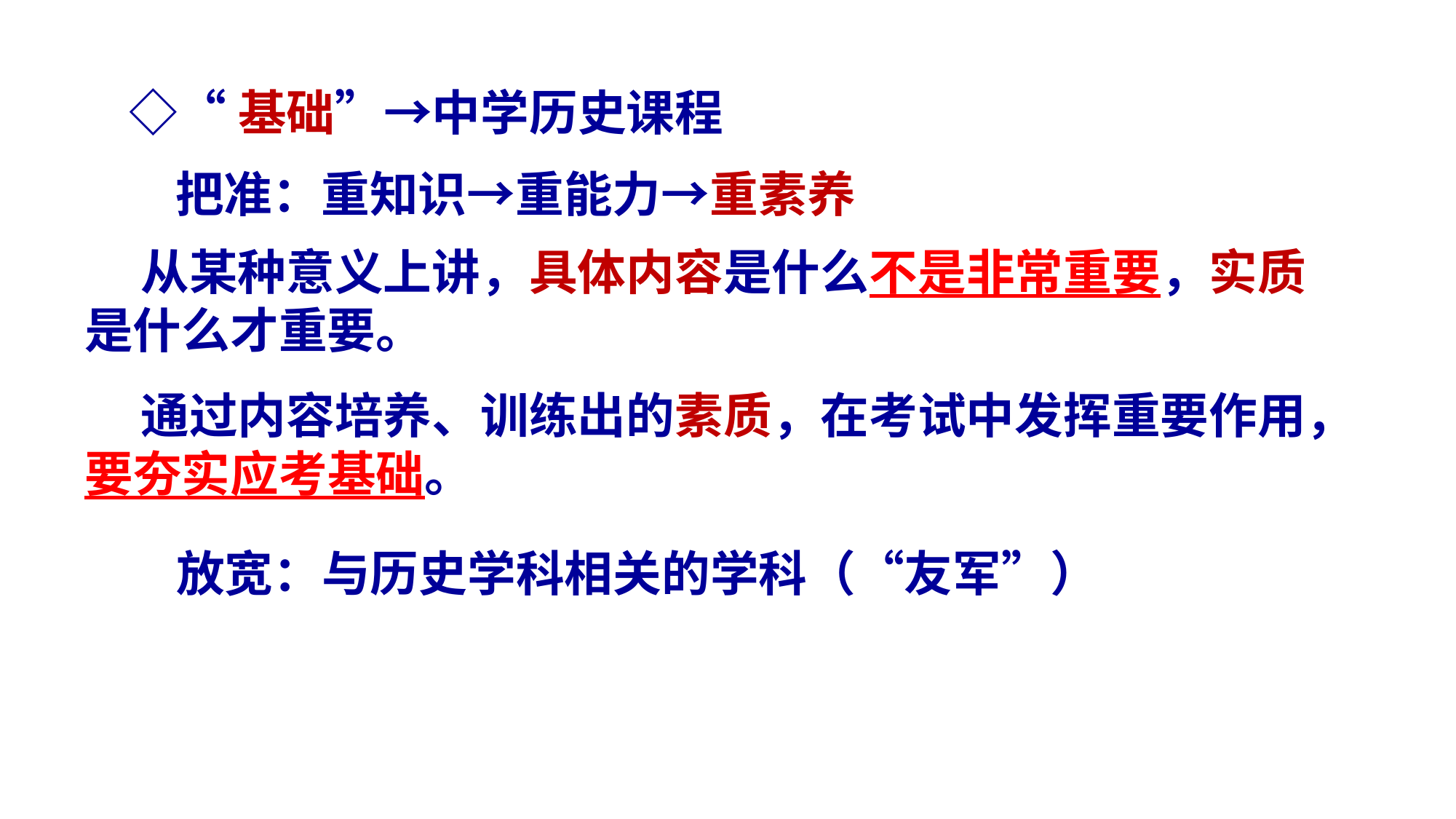

◇“基础”→中学历史课程
把准：重知识→重能力→重素养
    从某种意义上讲，具体内容是什么不是非常重要，实质是什么才重要。
    通过内容培养、训练出的素质，在考试中发挥重要作用，要夯实应考基础。
放宽：与历史学科相关的学科（“友军”）